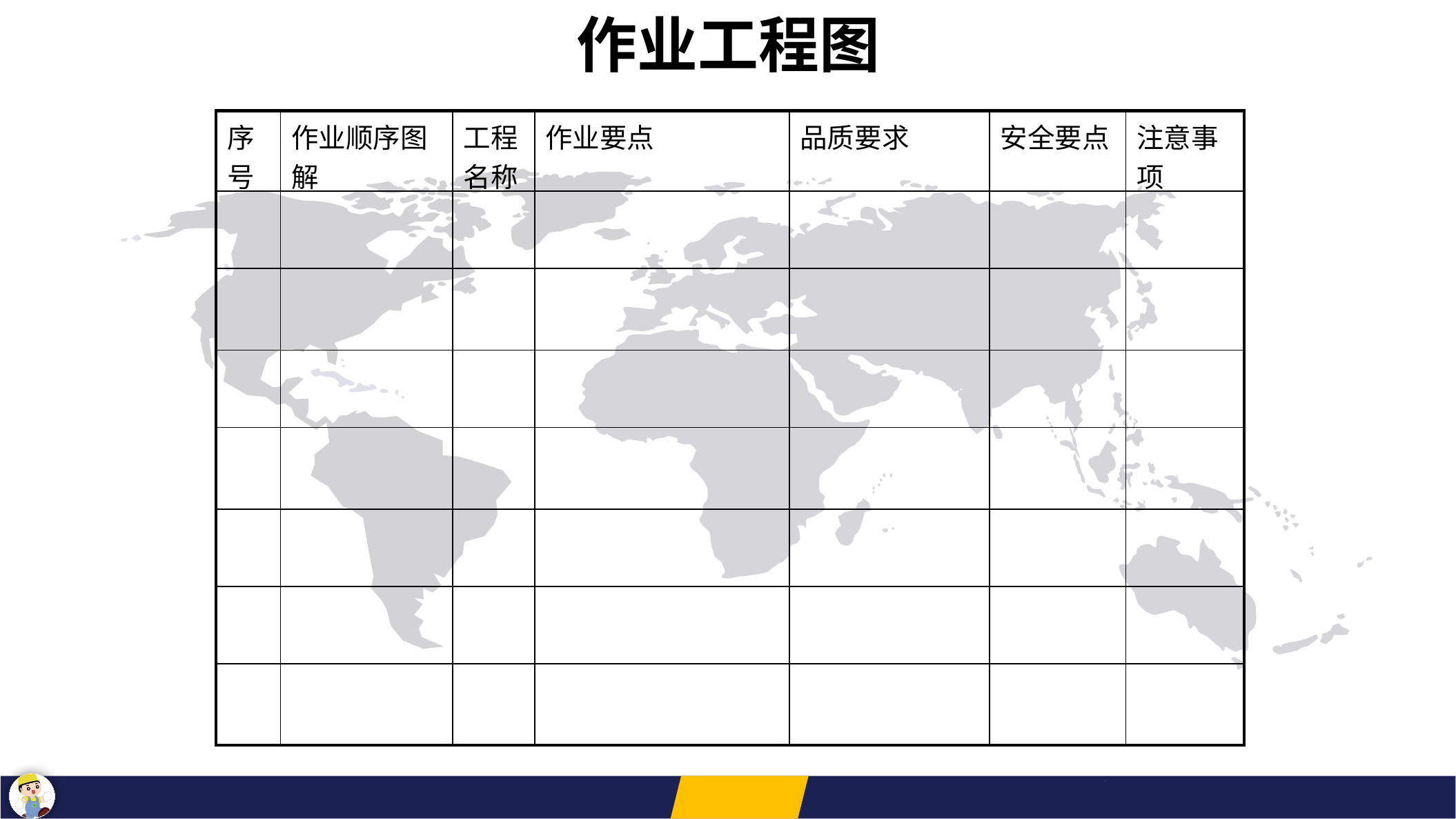

作业工程图
| 序号 | 作业顺序图解 | 工程名称 | 作业要点 | 品质要求 | 安全要点 | 注意事项 |
| --- | --- | --- | --- | --- | --- | --- |
|  |  |  |  |  |  |  |
|  |  |  |  |  |  |  |
|  |  |  |  |  |  |  |
|  |  |  |  |  |  |  |
|  |  |  |  |  |  |  |
|  |  |  |  |  |  |  |
|  |  |  |  |  |  |  |